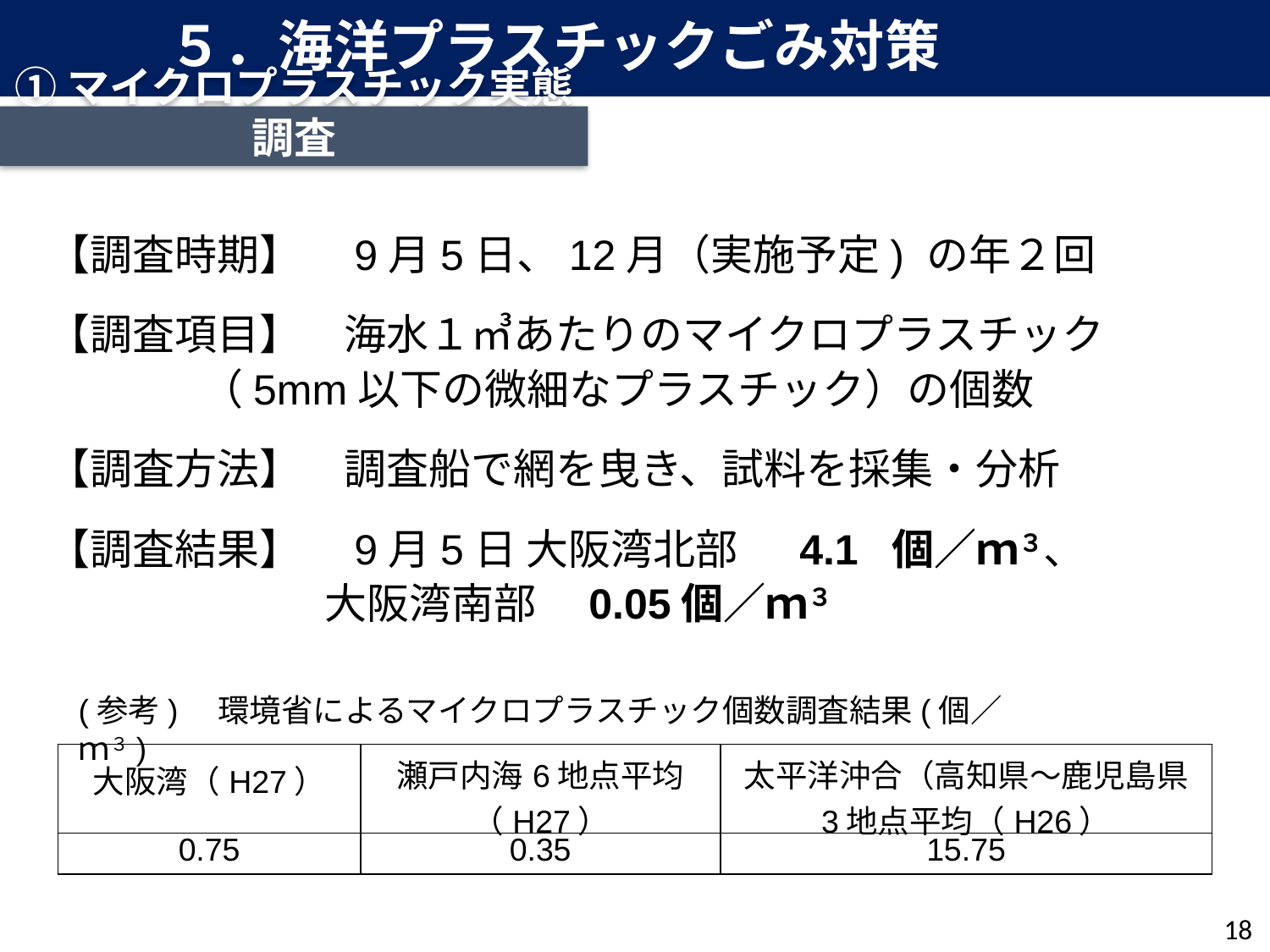

５．海洋プラスチックごみ対策
①マイクロプラスチック実態調査
【調査時期】　9月5日、12月（実施予定) の年２回

【調査項目】　海水１㎥あたりのマイクロプラスチック
               （5mm以下の微細なプラスチック）の個数

【調査方法】　調査船で網を曳き、試料を採集・分析

【調査結果】　9月5日 大阪湾北部　 4.1  個／ｍ３、
                            大阪湾南部　0.05個／ｍ３
(参考)　環境省によるマイクロプラスチック個数調査結果(個／ｍ３)
| 大阪湾（H27） | 瀬戸内海6地点平均 （H27） | 太平洋沖合（高知県～鹿児島県 3地点平均（H26） |
| --- | --- | --- |
| 0.75 | 0.35 | 15.75 |
18